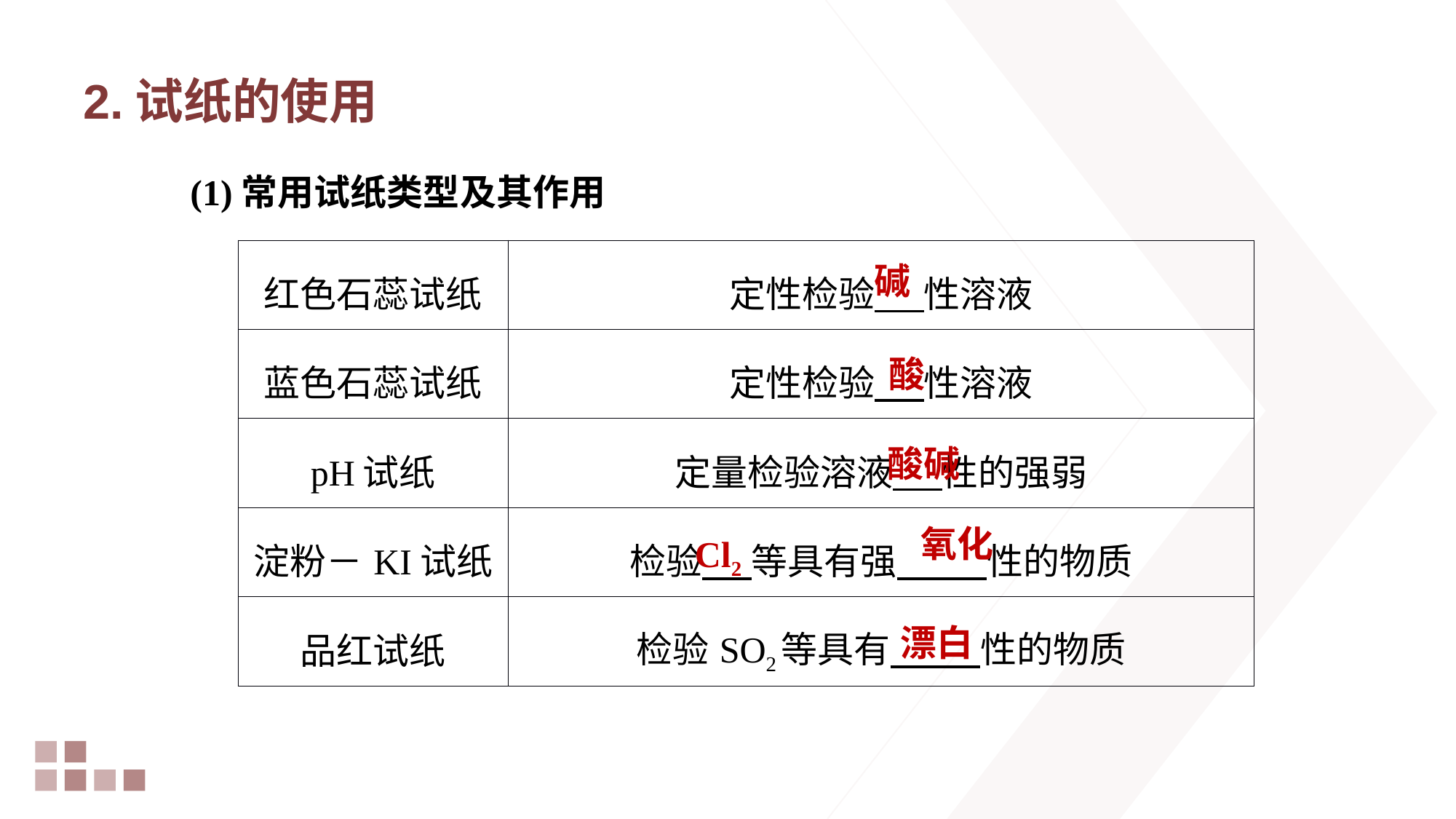

# 2.试纸的使用
(1)常用试纸类型及其作用
| 红色石蕊试纸 | 定性检验 性溶液 |
| --- | --- |
| 蓝色石蕊试纸 | 定性检验 性溶液 |
| pH试纸 | 定量检验溶液 性的强弱 |
| 淀粉－KI试纸 | 检验 等具有强 性的物质 |
| 品红试纸 | 检验SO2等具有 性的物质 |
碱
酸
酸碱
氧化
Cl2
漂白